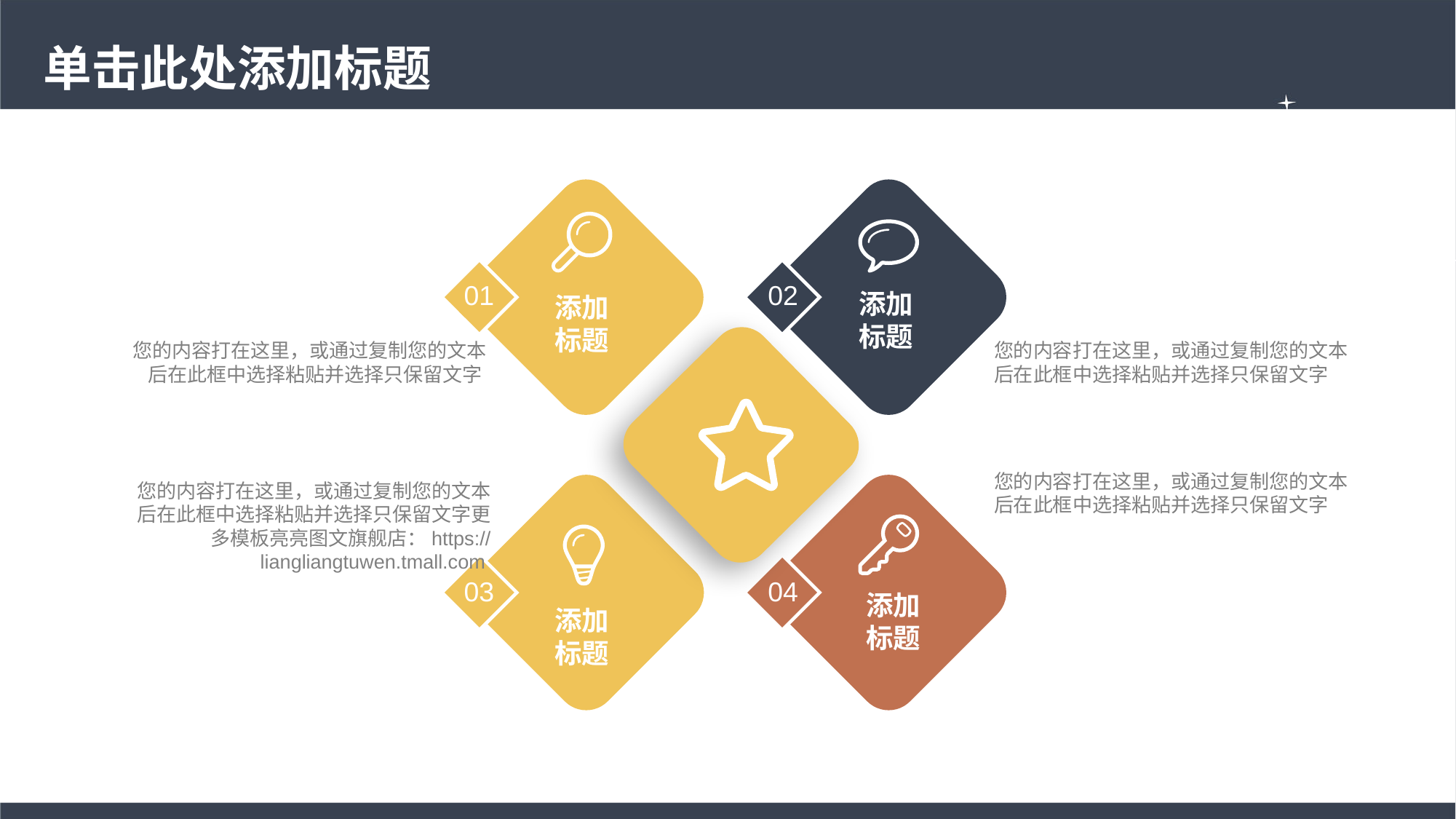

# 单击此处添加标题

02
添加
标题

01
添加
标题

您的内容打在这里，或通过复制您的文本后在此框中选择粘贴并选择只保留文字
您的内容打在这里，或通过复制您的文本后在此框中选择粘贴并选择只保留文字
您的内容打在这里，或通过复制您的文本后在此框中选择粘贴并选择只保留文字
您的内容打在这里，或通过复制您的文本后在此框中选择粘贴并选择只保留文字更多模板亮亮图文旗舰店：https://liangliangtuwen.tmall.com

03

添加
标题

04
添加
标题